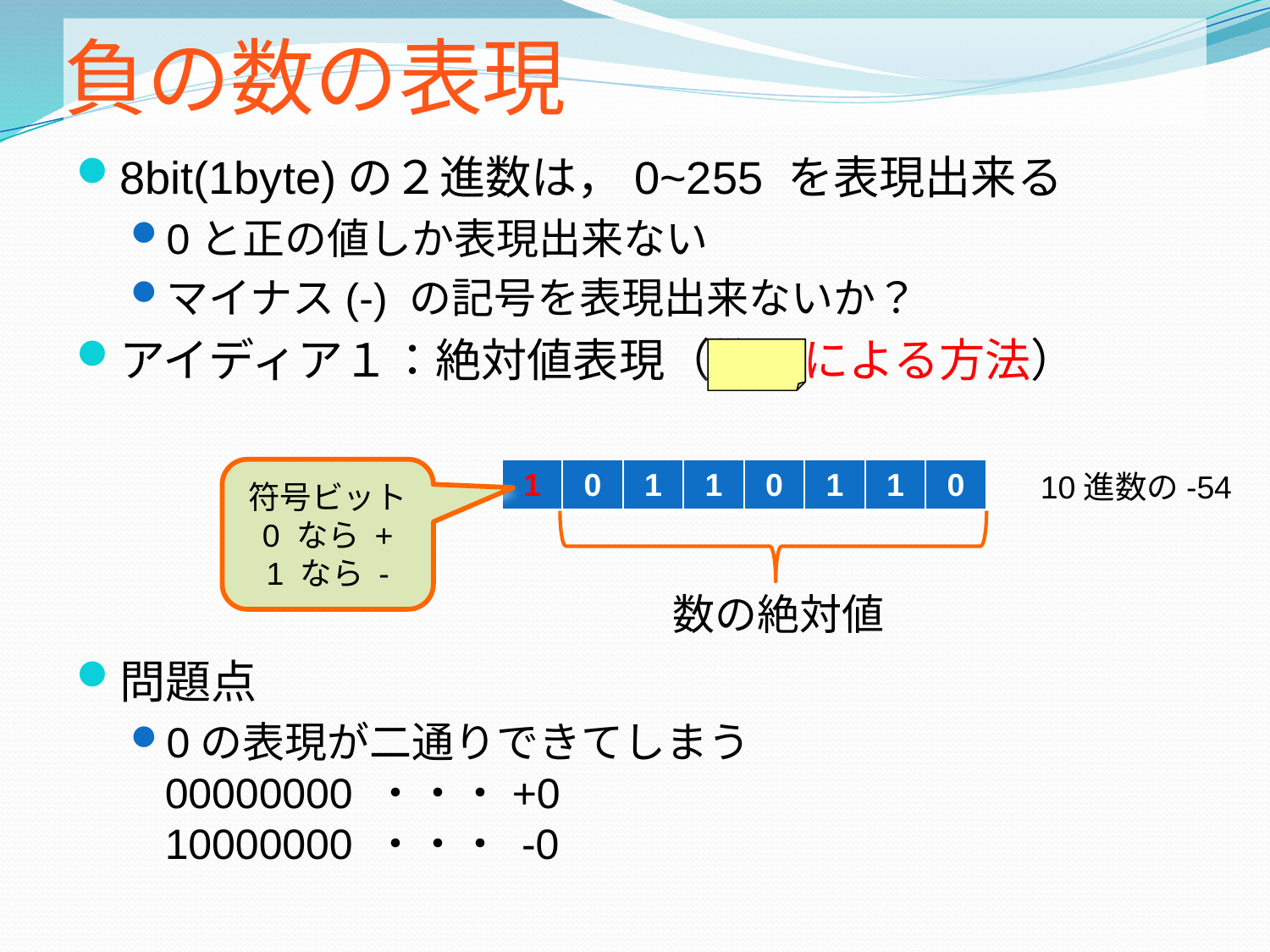

# 負の数の表現
8bit(1byte)の２進数は，0~255 を表現出来る
0と正の値しか表現出来ない
マイナス(-) の記号を表現出来ないか？
アイディア１：絶対値表現（符号による方法）

問題点
0の表現が二通りできてしまう
00000000 ・・・+0
10000000 ・・・ -0

符号ビット
0 なら +
1 なら -
| 1 | 0 | 1 | 1 | 0 | 1 | 1 | 0 |
| --- | --- | --- | --- | --- | --- | --- | --- |
10進数の-54
数の絶対値